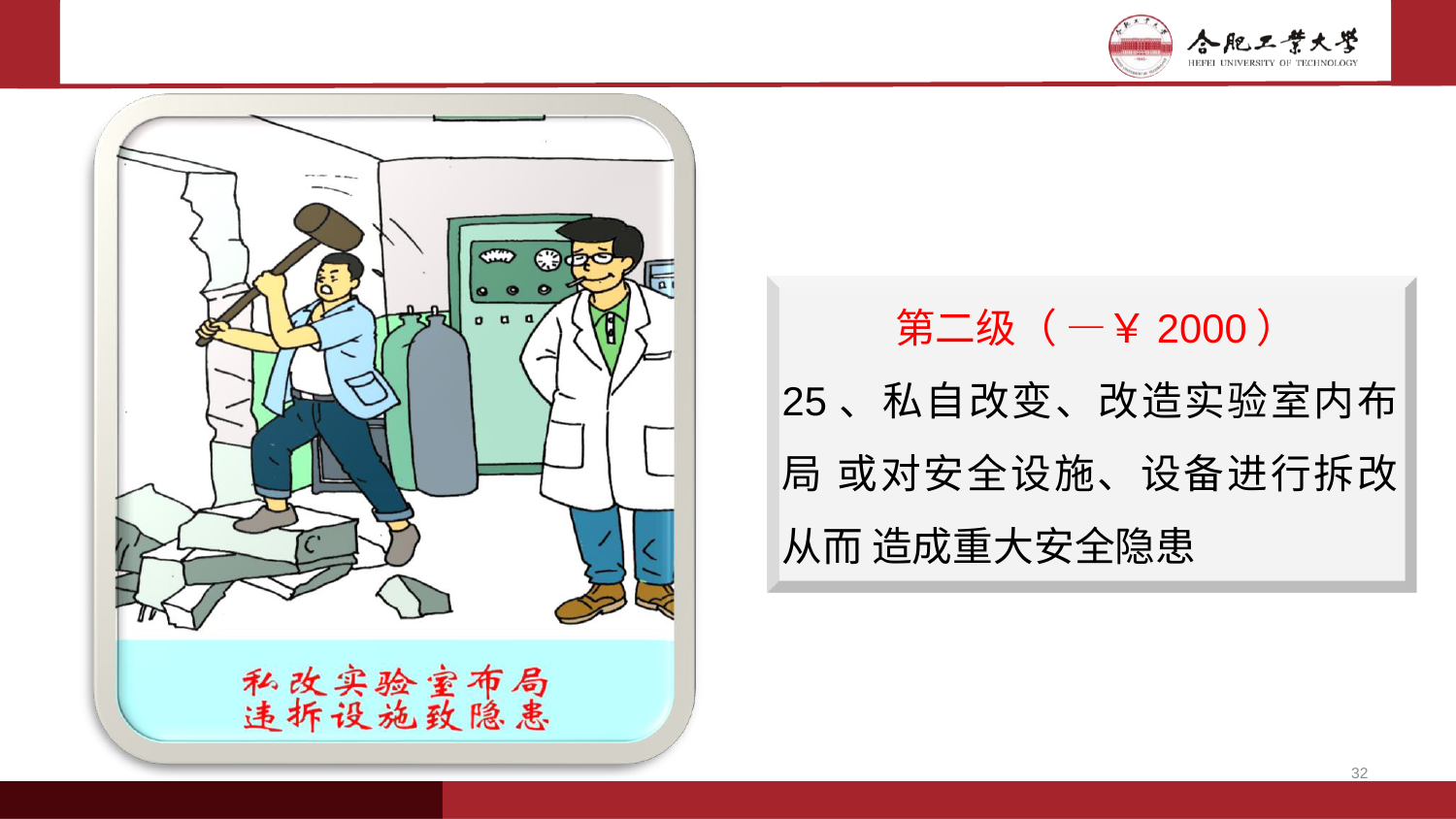

第二级（ —￥2000）
25、私自改变、改造实验室内布局 或对安全设施、设备进行拆改从而 造成重大安全隐患